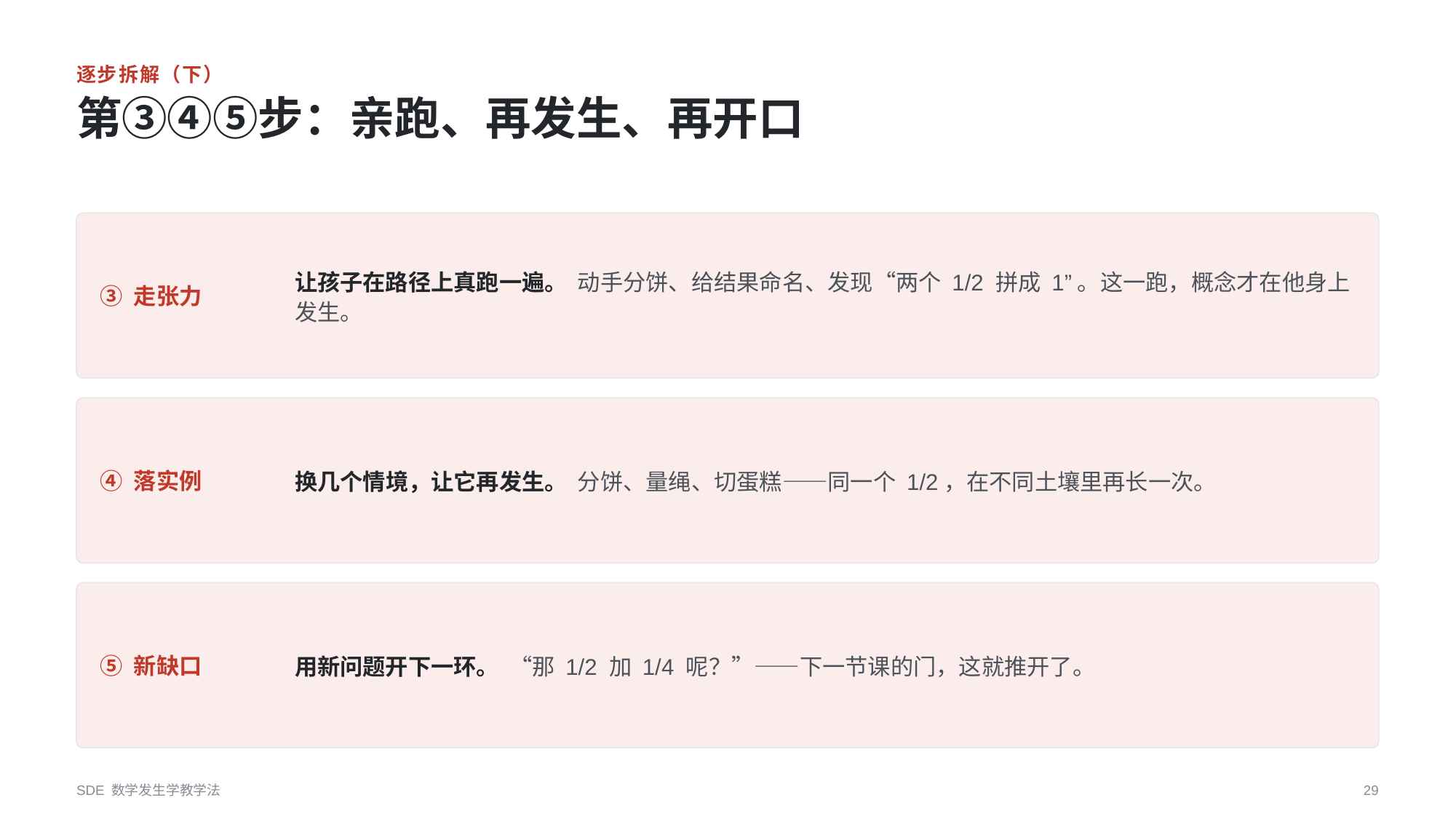

逐步拆解（下）
第③④⑤步：亲跑、再发生、再开口

让孩子在路径上真跑一遍。  动手分饼、给结果命名、发现“两个 1/2 拼成 1”。这一跑，概念才在他身上发生。
③ 走张力

换几个情境，让它再发生。  分饼、量绳、切蛋糕——同一个 1/2，在不同土壤里再长一次。
④ 落实例

用新问题开下一环。  “那 1/2 加 1/4 呢？”——下一节课的门，这就推开了。
⑤ 新缺口
SDE 数学发生学教学法
29